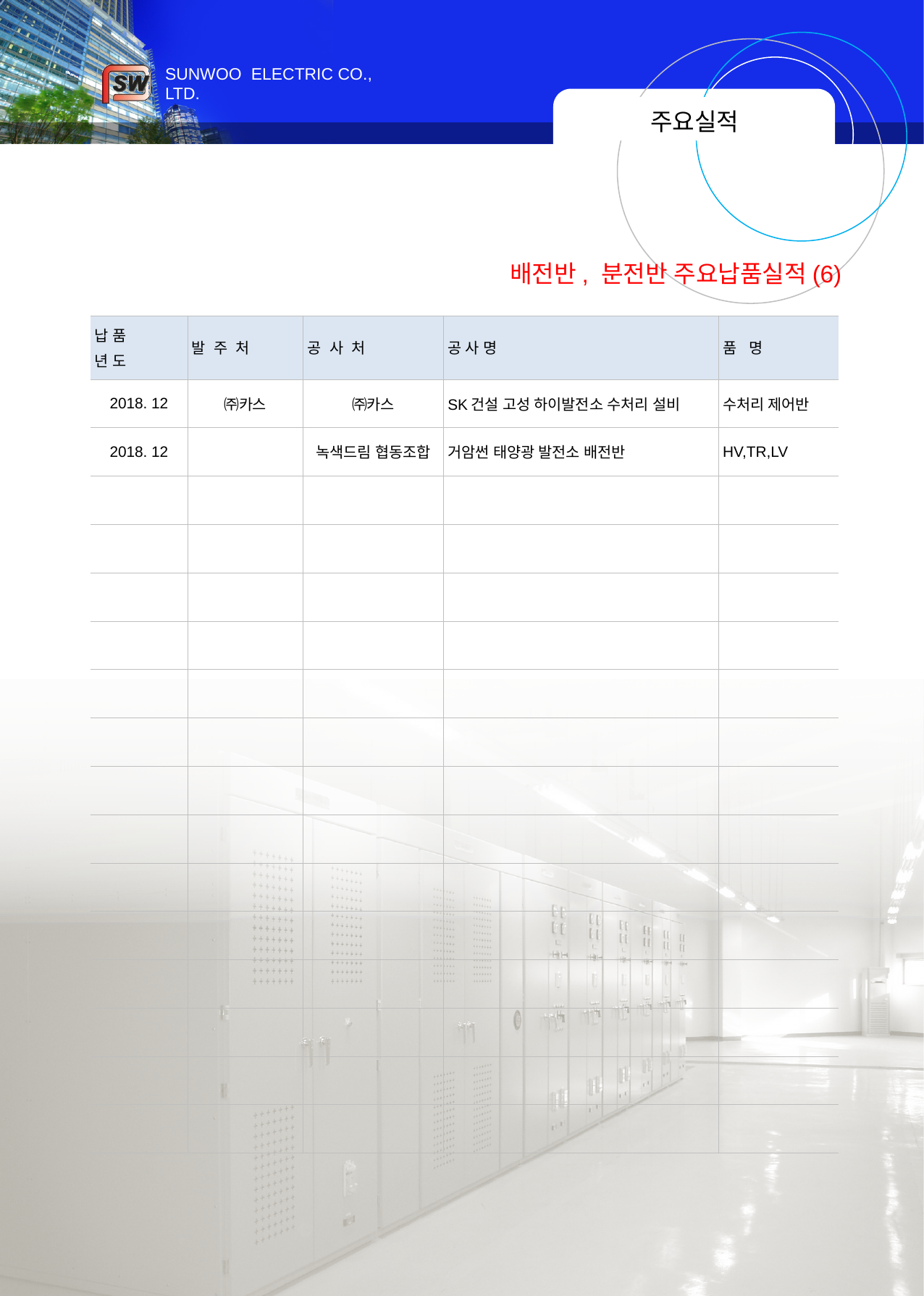

# 주요실적
배전반, 분전반 주요납품실적(6)
| 납 품 년 도 | 발 주 처 | 공 사 처 | 공 사 명 | 품 명 |
| --- | --- | --- | --- | --- |
| 2018. 12 | ㈜카스 | ㈜카스 | SK건설 고성 하이발전소 수처리 설비 | 수처리 제어반 |
| 2018. 12 |  | 녹색드림 협동조합 | 거암썬 태양광 발전소 배전반 | HV,TR,LV |
|  |  |  |  |  |
|  |  |  |  |  |
|  |  |  |  |  |
|  |  |  |  |  |
|  |  |  |  |  |
|  |  |  |  |  |
|  |  |  |  |  |
|  |  |  |  |  |
|  |  |  |  |  |
|  |  |  |  |  |
|  |  |  |  |  |
|  |  |  |  |  |
|  |  |  |  |  |
|  |  |  |  |  |